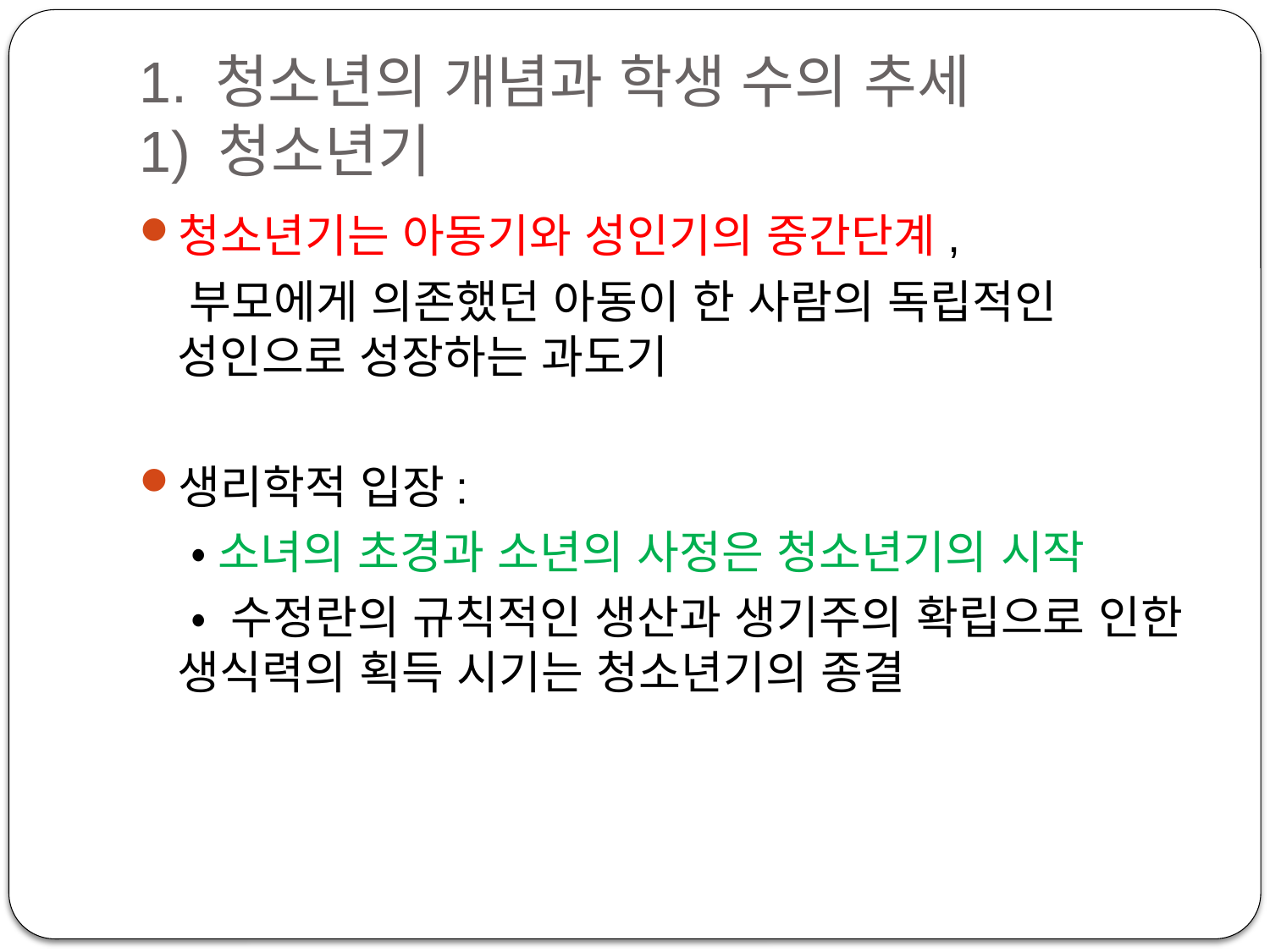

# 1. 청소년의 개념과 학생 수의 추세 1) 청소년기
청소년기는 아동기와 성인기의 중간단계,
   부모에게 의존했던 아동이 한 사람의 독립적인 성인으로 성장하는 과도기

생리학적 입장:
    •소녀의 초경과 소년의 사정은 청소년기의 시작
    • 수정란의 규칙적인 생산과 생기주의 확립으로 인한 생식력의 획득 시기는 청소년기의 종결